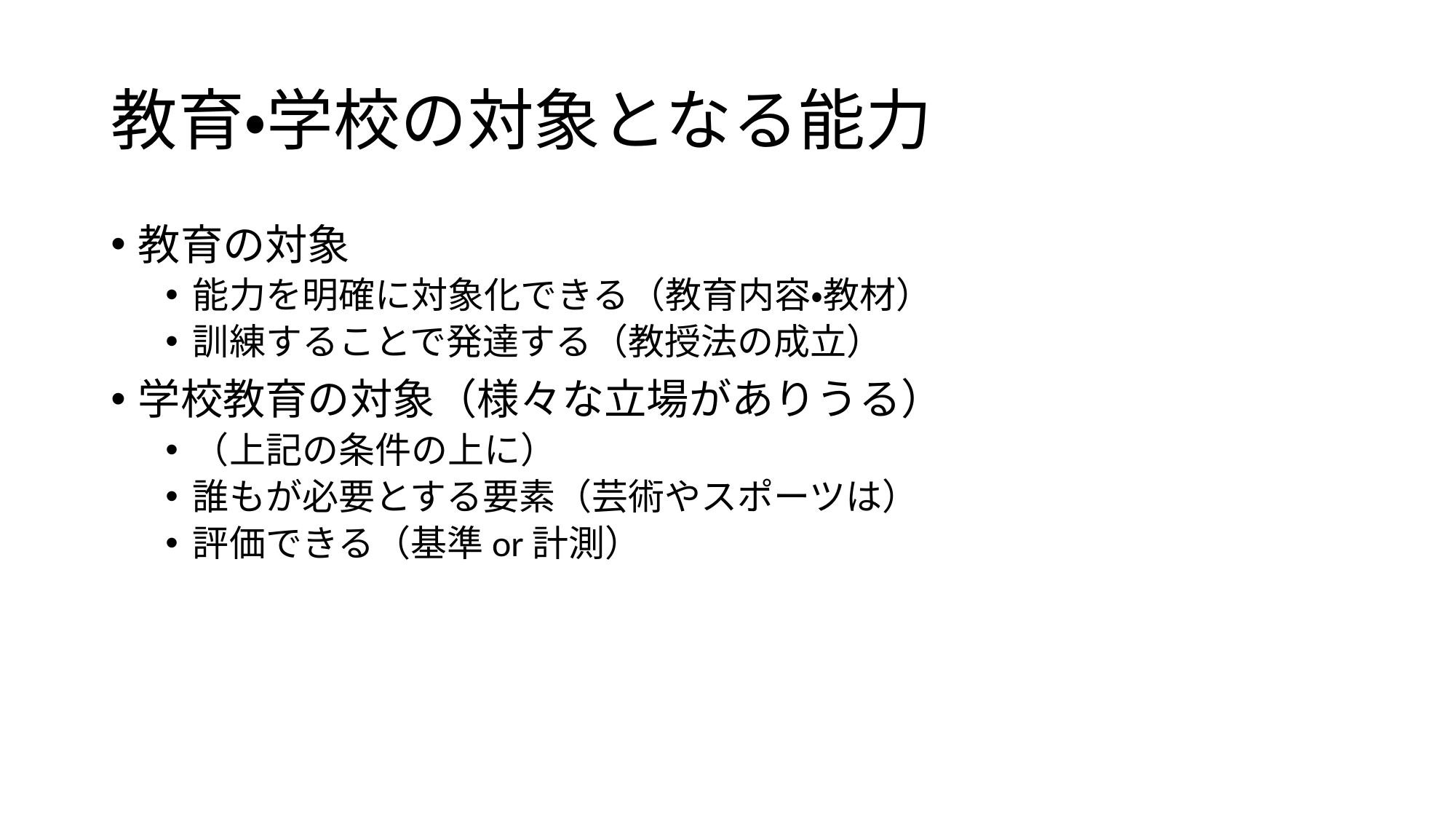

# 教育・学校の対象となる能力
教育の対象
能力を明確に対象化できる（教育内容・教材）
訓練することで発達する（教授法の成立）
学校教育の対象（様々な立場がありうる）
（上記の条件の上に）
誰もが必要とする要素（芸術やスポーツは）
評価できる（基準or計測）